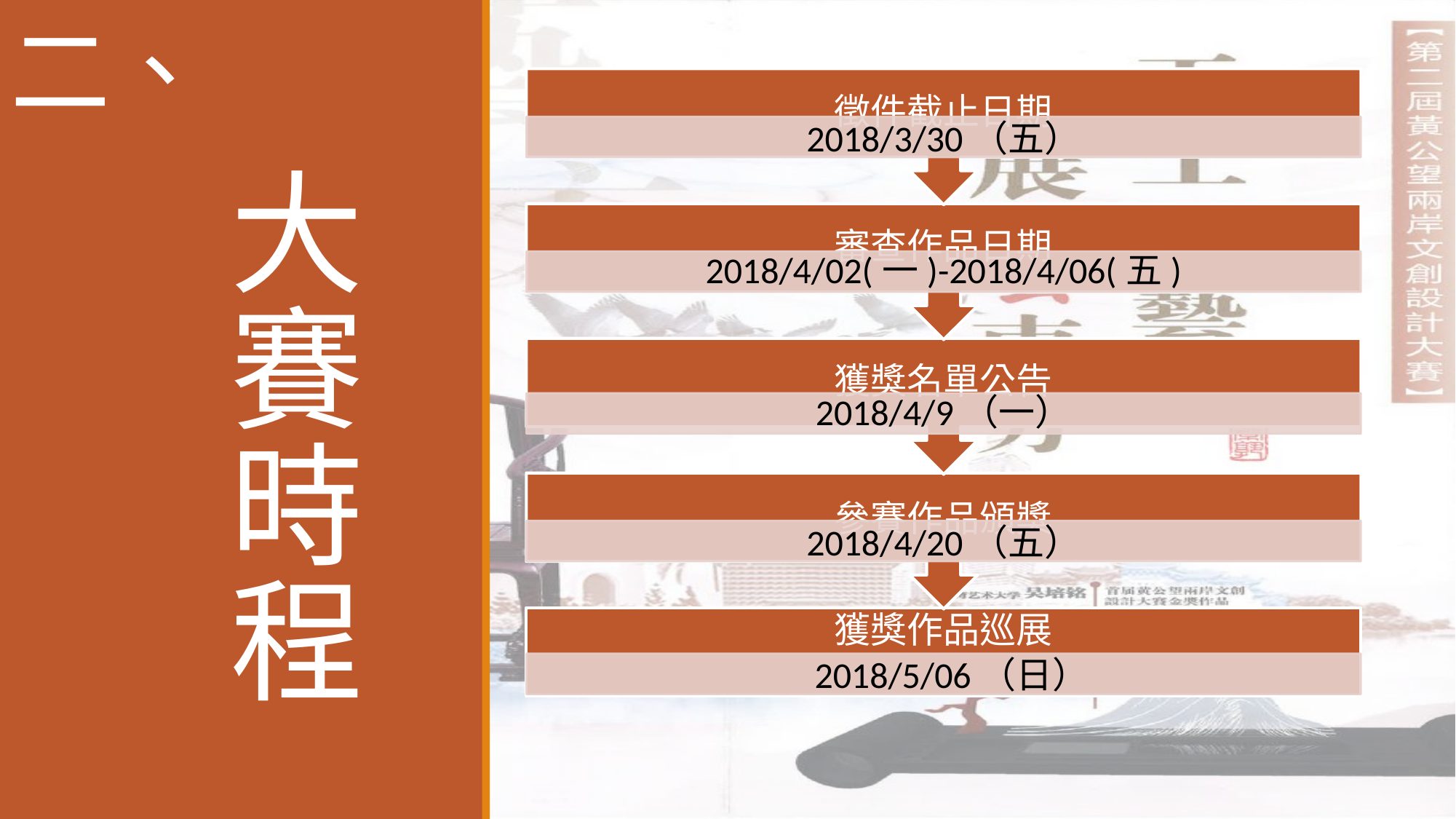

二、
獲獎作品巡展
  2018/5/06（日）
參賽作品頒獎
2018/4/20（五）
獲獎名單公告
2018/4/9（一）
審查作品日期
2018/4/02(一)-2018/4/06(五)
徵件截止日期
2018/3/30（五）
# 大 賽 時 程